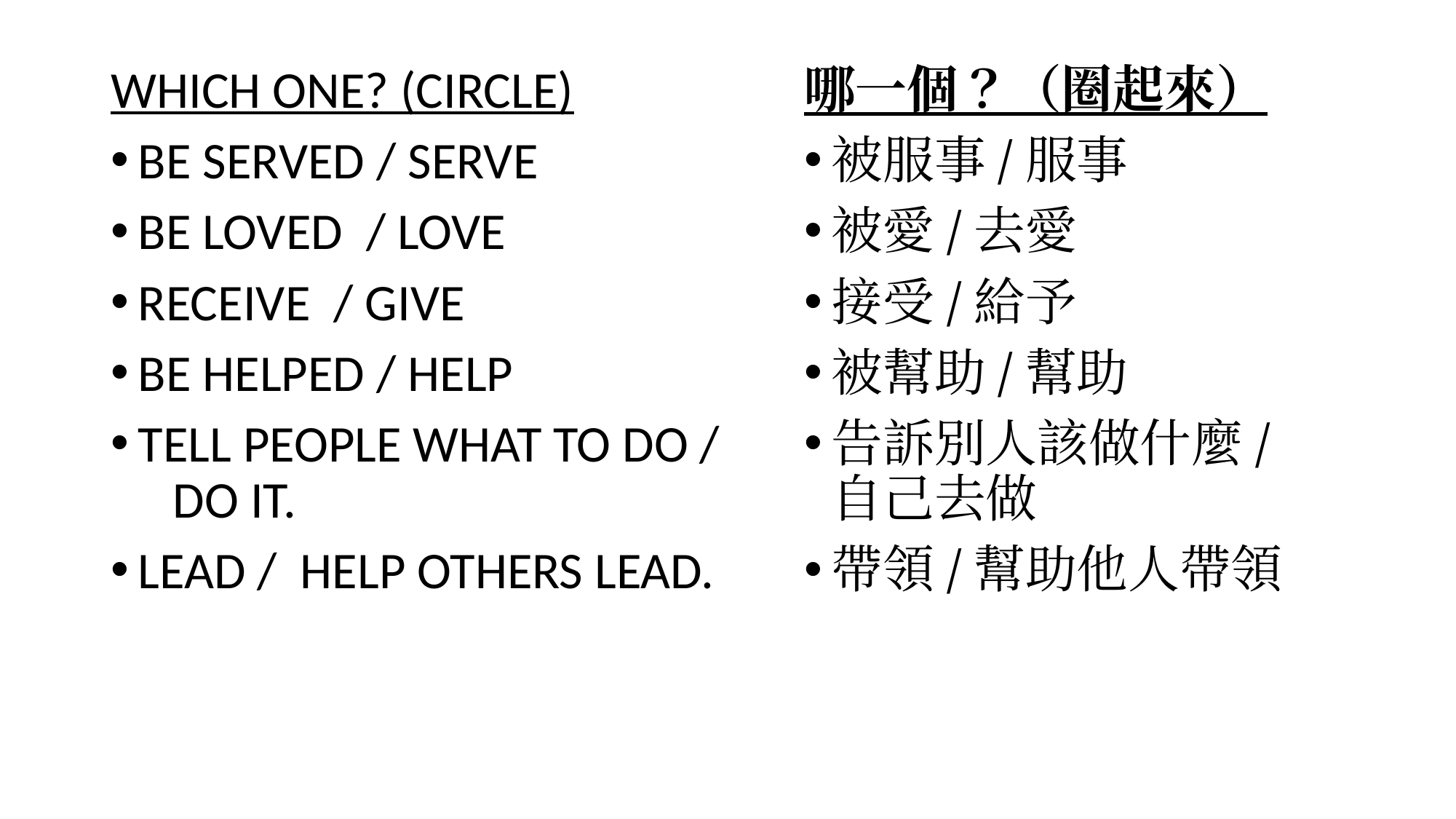

WHICH ONE? (CIRCLE)
BE SERVED / SERVE
BE LOVED  / LOVE
RECEIVE  / GIVE
BE HELPED / HELP
TELL PEOPLE WHAT TO DO /     DO IT.
LEAD /  HELP OTHERS LEAD.

哪一個？（圈起來）
被服事/服事
被愛/去愛
接受/給予
被幫助/幫助
告訴別人該做什麼/　自己去做
帶領/幫助他人帶領